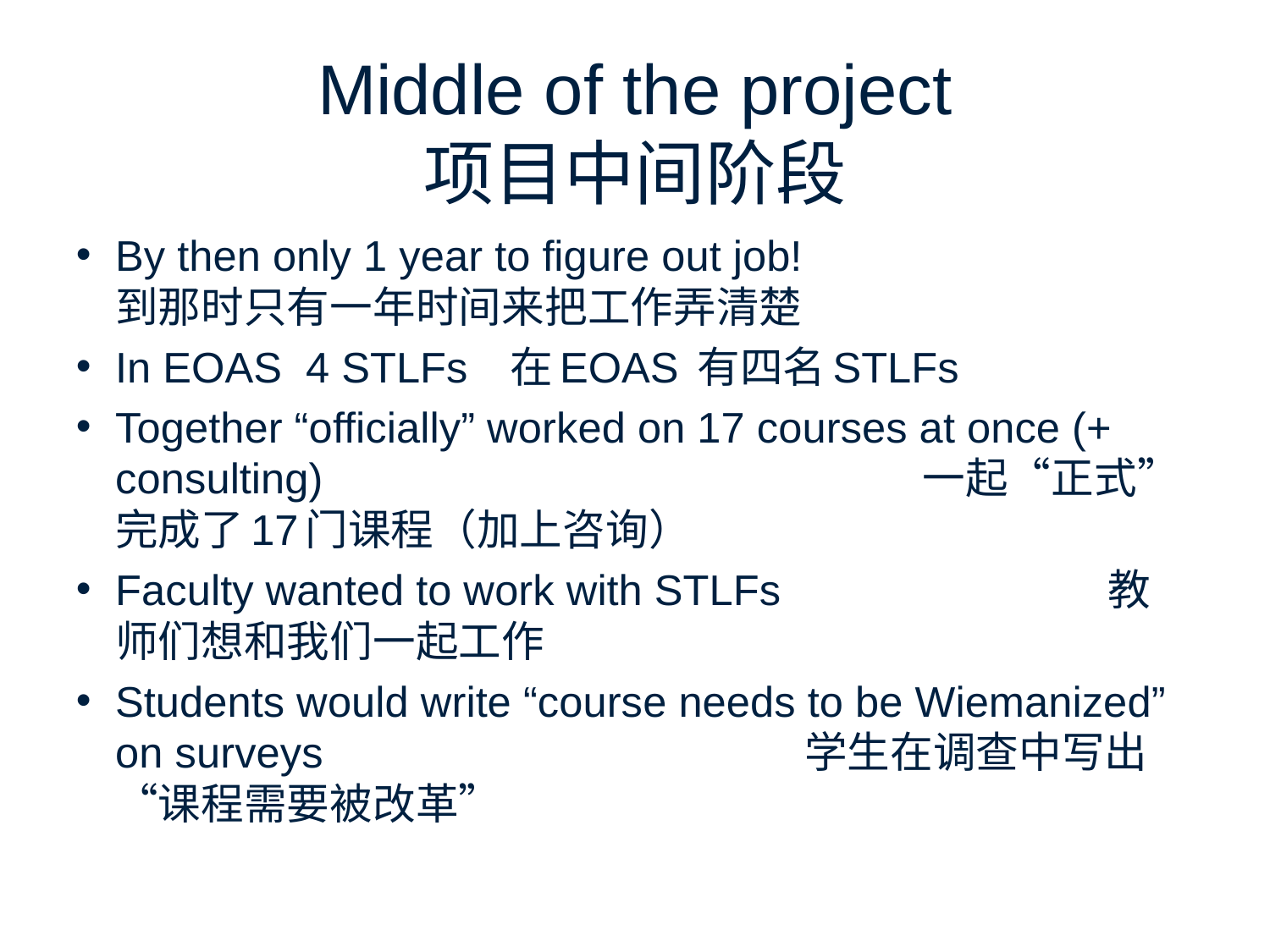

# Middle of the project 项目中间阶段
By then only 1 year to figure out job!
到那时只有一年时间来把工作弄清楚
In EOAS  4 STLFs   在EOAS 有四名STLFs
Together “officially” worked on 17 courses at once (+ consulting)                                                  一起“正式”完成了17门课程（加上咨询）
Faculty wanted to work with STLFs                           教师们想和我们一起工作
Students would write “course needs to be Wiemanized” on surveys                                        学生在调查中写出“课程需要被改革”